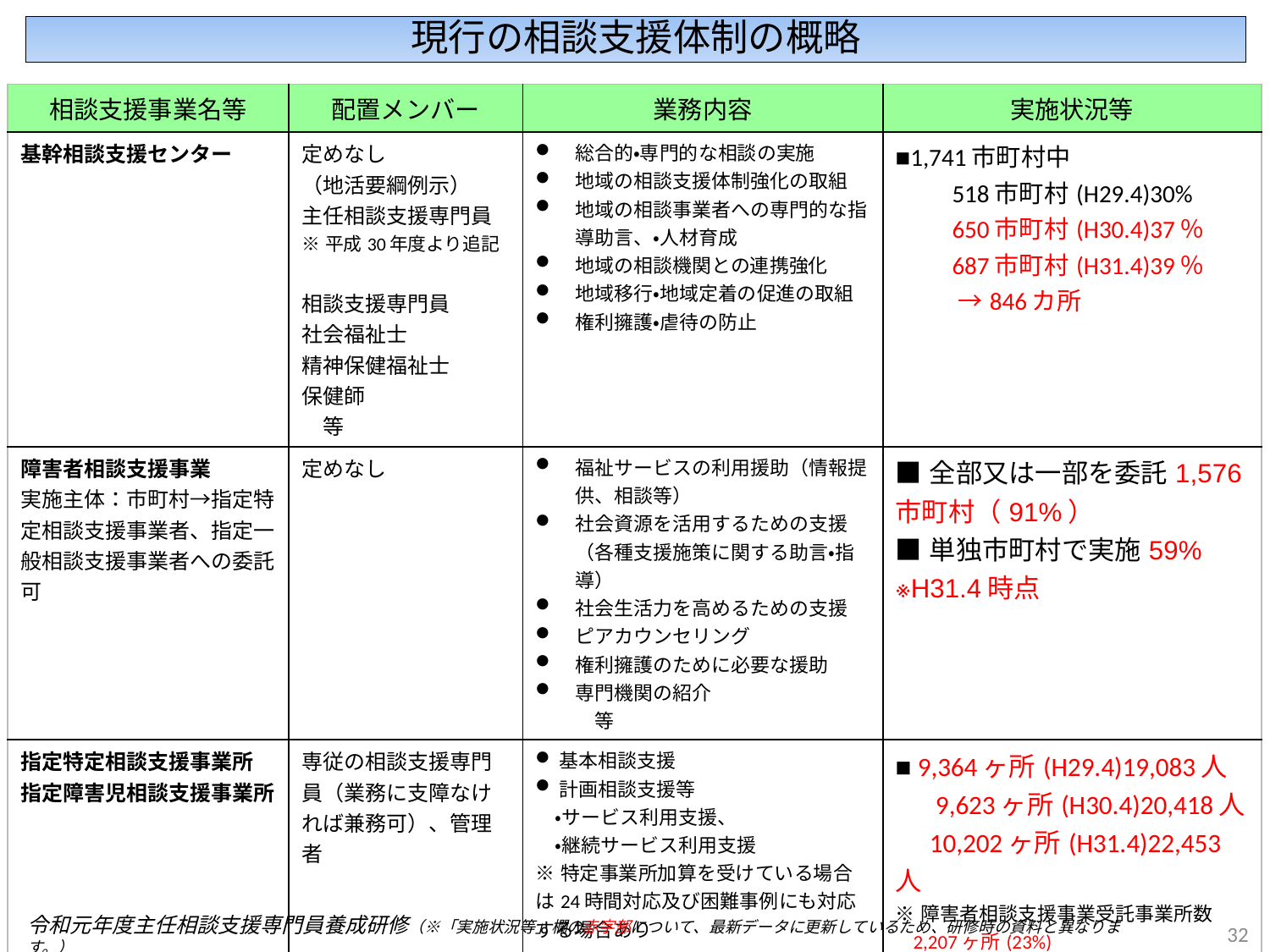

# 現行の相談支援体制の概略
| 相談支援事業名等 | 配置メンバー | 業務内容 | 実施状況等 |
| --- | --- | --- | --- |
| 基幹相談支援センター | 定めなし （地活要綱例示） 主任相談支援専門員 ※平成30年度より追記　 相談支援専門員 社会福祉士 精神保健福祉士 保健師　　　　　　　等 | 総合的・専門的な相談の実施 地域の相談支援体制強化の取組 地域の相談事業者への専門的な指導助言、・人材育成 地域の相談機関との連携強化 地域移行・地域定着の促進の取組 権利擁護・虐待の防止 | ■1,741市町村中 　　518市町村(H29.4)30% 　　650市町村(H30.4)37％ 　　687市町村(H31.4)39％ 　　→846カ所 |
| 障害者相談支援事業 実施主体：市町村→指定特定相談支援事業者、指定一般相談支援事業者への委託可 | 定めなし | 福祉サービスの利用援助（情報提供、相談等） 社会資源を活用するための支援（各種支援施策に関する助言・指導） 社会生活力を高めるための支援 ピアカウンセリング 権利擁護のために必要な援助 専門機関の紹介　　　　　　　　　等 | ■全部又は一部を委託1,576市町村（91%） ■単独市町村で実施59% ※H31.4時点 |
| 指定特定相談支援事業所 指定障害児相談支援事業所 | 専従の相談支援専門員（業務に支障なければ兼務可）、管理者 | 基本相談支援 計画相談支援等 　・サービス利用支援、 　・継続サービス利用支援 ※特定事業所加算を受けている場合は24時間対応及び困難事例にも対応する場合あり | ■ 9,364ヶ所(H29.4)19,083人 　 9,623ヶ所(H30.4)20,418人 　10,202ヶ所(H31.4)22,453人 ※障害者相談支援事業受託事業所数　 2,207ヶ所(23%) |
| 指定一般相談支援事業所 | 専従の指定地域移行支援従事者(兼務可）、うち１以上は相談支援専門員、管理者 | 基本相談支援 地域相談支援等 　・地域移行支援 　・地域定着支援　　　　　　等 | ■ 3,420ヶ所(H29.4) 　 3,397ヶ所(H30.4) 3,377ヶ所(H31.4) |
令和元年度主任相談支援専門員養成研修（※「実施状況等」欄の赤字部について、最新データに更新しているため、研修時の資料と異なります。）
32